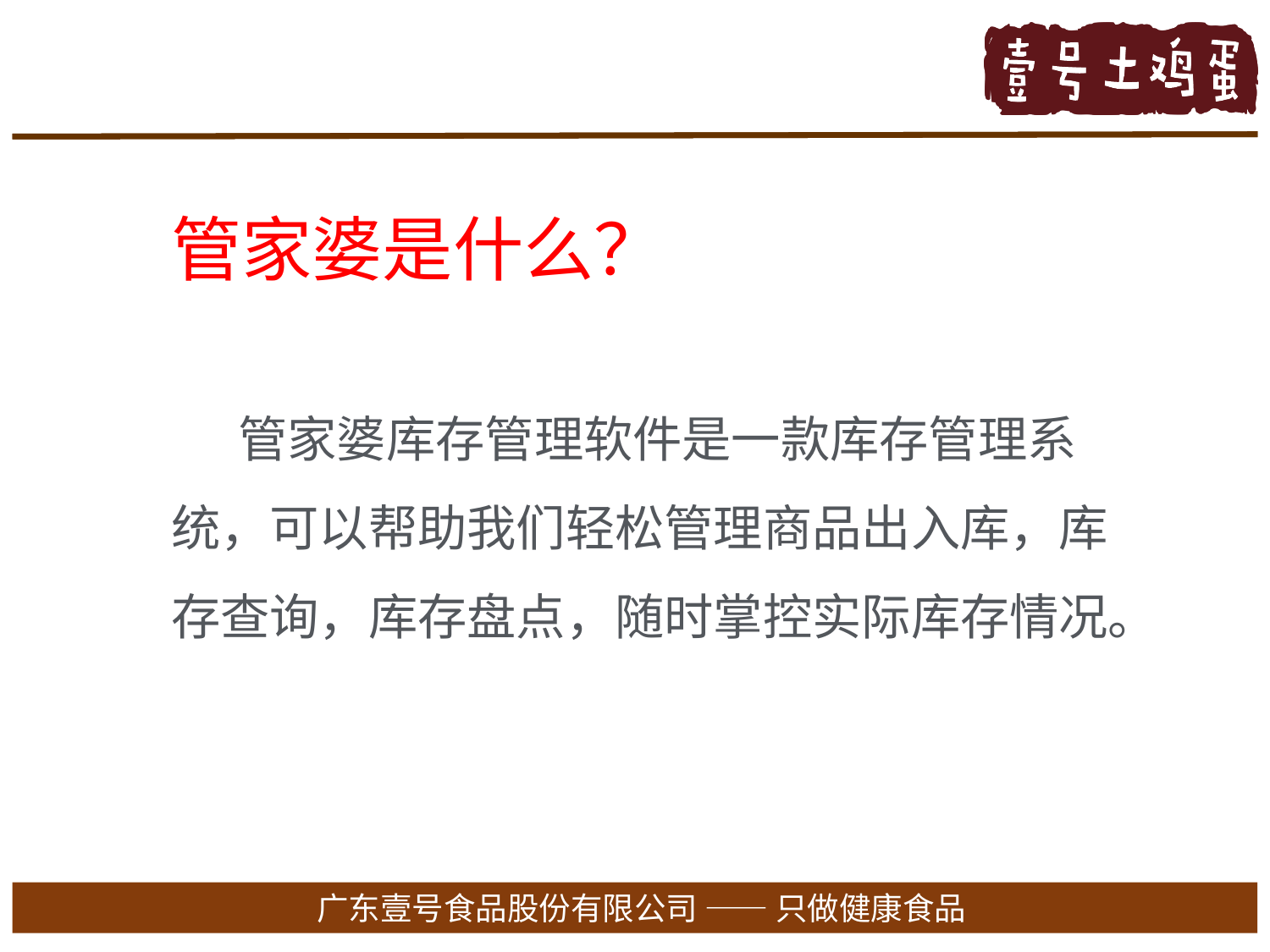

管家婆是什么？

     管家婆库存管理软件是一款库存管理系统，可以帮助我们轻松管理商品出入库，库存查询，库存盘点，随时掌控实际库存情况。